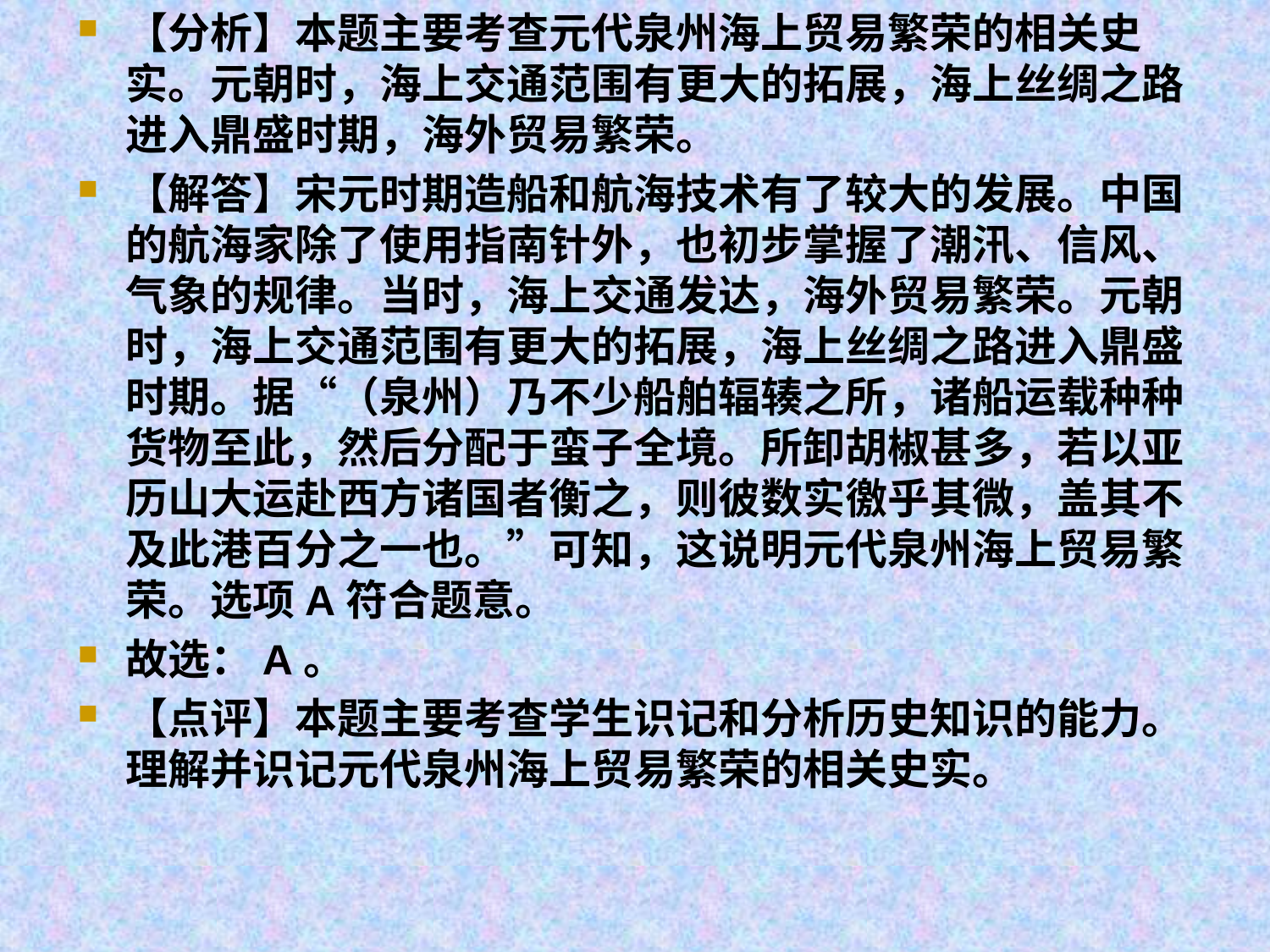

【分析】本题主要考查元代泉州海上贸易繁荣的相关史实。元朝时，海上交通范围有更大的拓展，海上丝绸之路进入鼎盛时期，海外贸易繁荣。
【解答】宋元时期造船和航海技术有了较大的发展。中国的航海家除了使用指南针外，也初步掌握了潮汛、信风、气象的规律。当时，海上交通发达，海外贸易繁荣。元朝时，海上交通范围有更大的拓展，海上丝绸之路进入鼎盛时期。据“（泉州）乃不少船舶辐辏之所，诸船运载种种货物至此，然后分配于蛮子全境。所卸胡椒甚多，若以亚历山大运赴西方诸国者衡之，则彼数实徼乎其微，盖其不及此港百分之一也。”可知，这说明元代泉州海上贸易繁荣。选项A符合题意。
故选：A。
【点评】本题主要考查学生识记和分析历史知识的能力。理解并识记元代泉州海上贸易繁荣的相关史实。
#